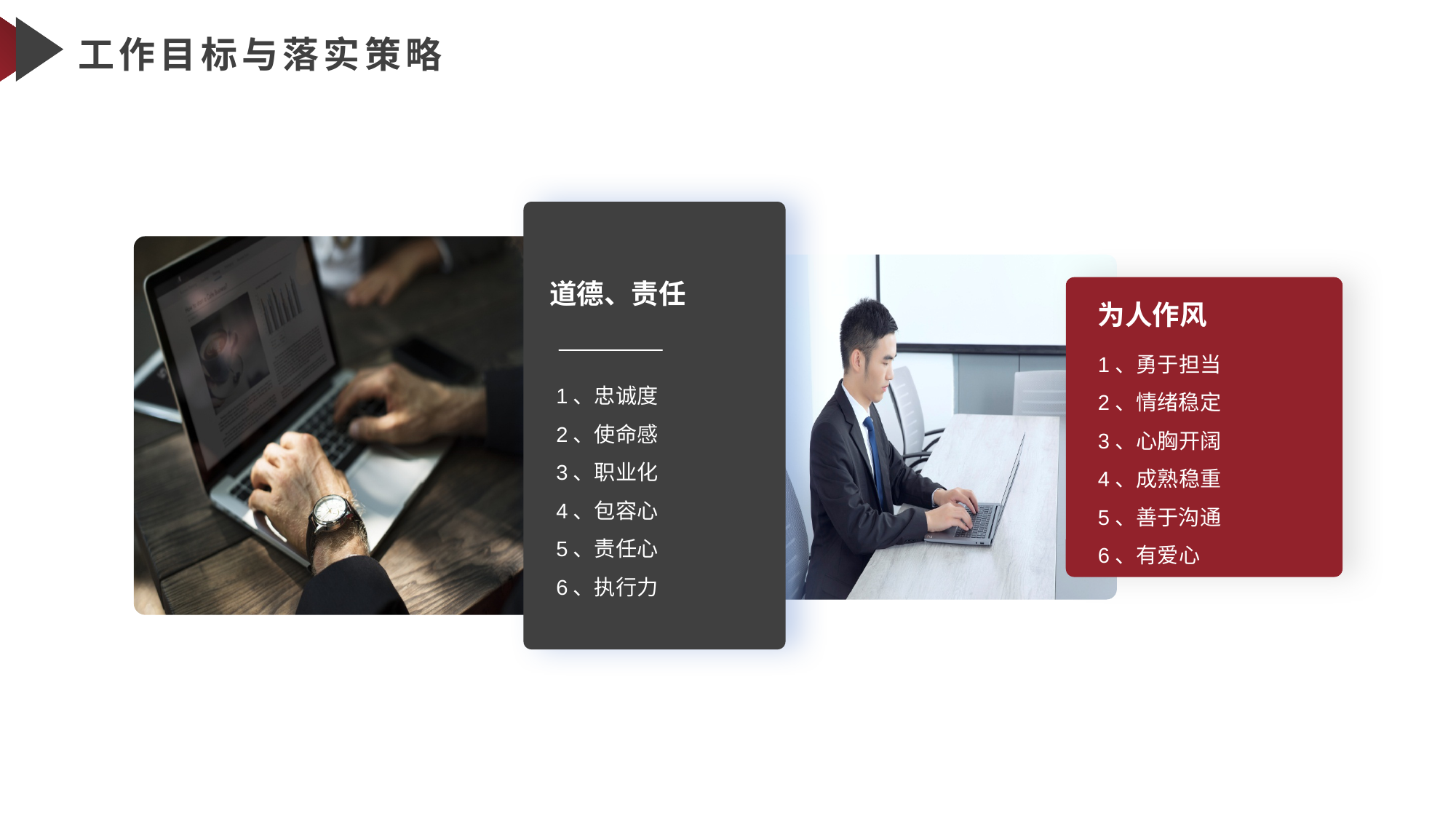

工作目标与落实策略

道德、责任
1、忠诚度
2、使命感
3、职业化
4、包容心
5、责任心
6、执行力

为人作风
1、勇于担当
2、情绪稳定
3、心胸开阔
4、成熟稳重
5、善于沟通
6、有爱心